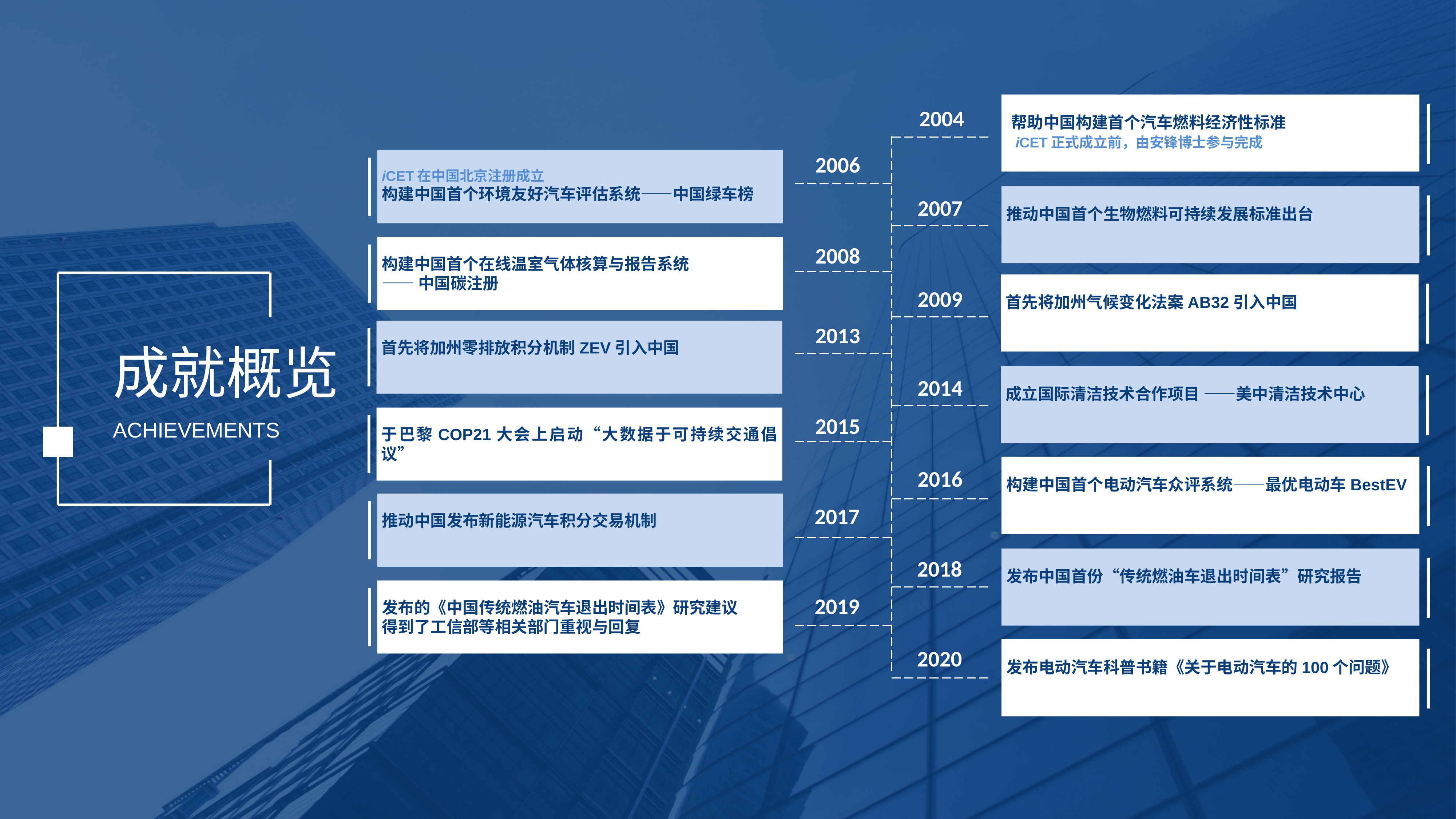

帮助中国构建首个汽车燃料经济性标准
 iCET正式成立前，由安锋博士参与完成

推动中国首个生物燃料可持续发展标准出台

首先将加州气候变化法案AB32引入中国

成立国际清洁技术合作项目 ——美中清洁技术中心

构建中国首个电动汽车众评系统——最优电动车BestEV

发布中国首份“传统燃油车退出时间表”研究报告

发布电动汽车科普书籍《关于电动汽车的100个问题》

2004
2006

iCET在中国北京注册成立
构建中国首个环境友好汽车评估系统——中国绿车榜

构建中国首个在线温室气体核算与报告系统
——中国碳注册

首先将加州零排放积分机制ZEV引入中国

于巴黎COP21大会上启动“大数据于可持续交通倡议”

推动中国发布新能源汽车积分交易机制

发布的《中国传统燃油汽车退出时间表》研究建议
得到了工信部等相关部门重视与回复

2007
2008

2009
2013
成就概览
ACHIEVEMENTS
2014
2015
2016
2017
2018
2019
2020